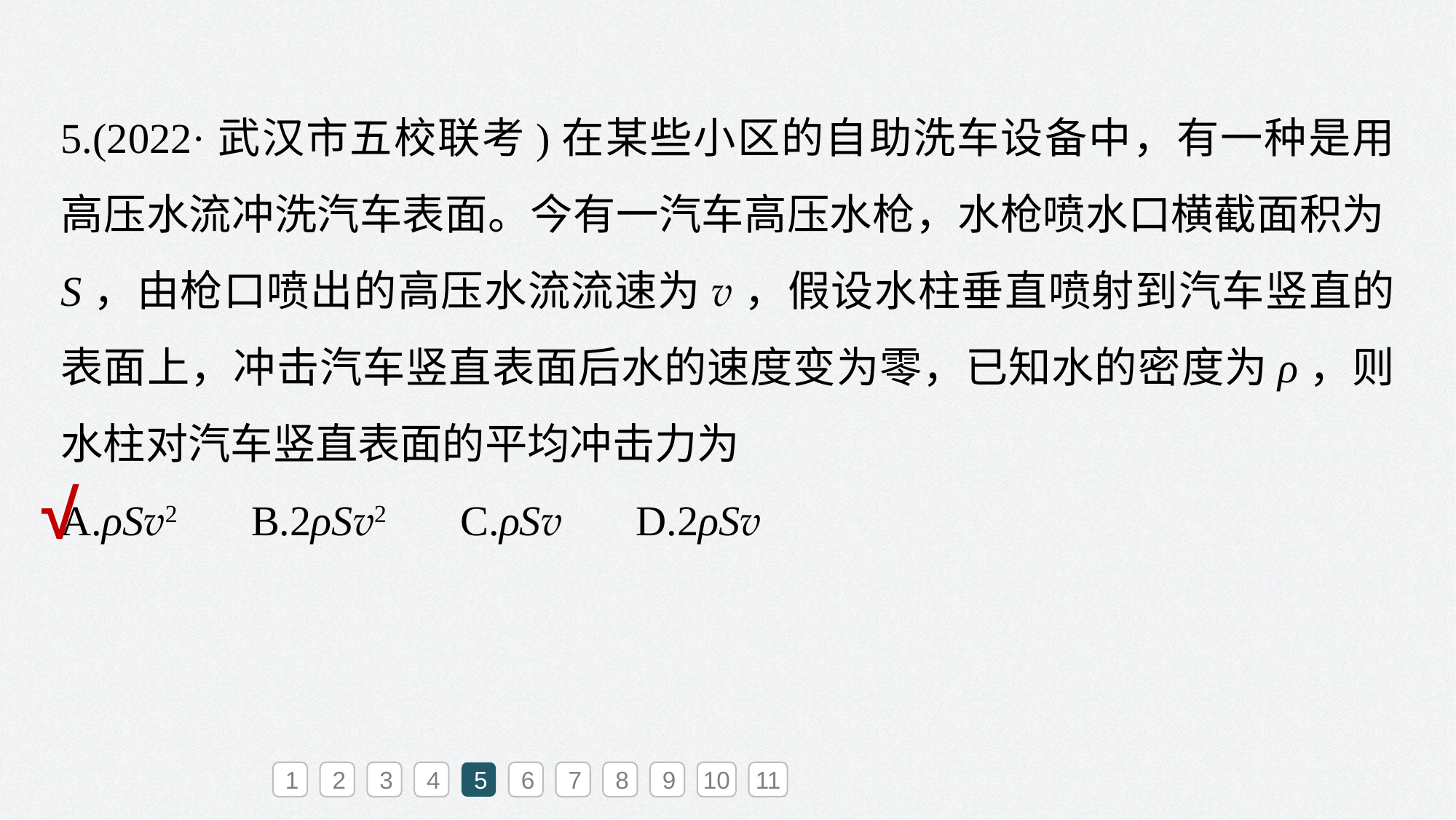

5.(2022·武汉市五校联考)在某些小区的自助洗车设备中，有一种是用高压水流冲洗汽车表面。今有一汽车高压水枪，水枪喷水口横截面积为S，由枪口喷出的高压水流流速为v，假设水柱垂直喷射到汽车竖直的表面上，冲击汽车竖直表面后水的速度变为零，已知水的密度为ρ，则水柱对汽车竖直表面的平均冲击力为
A.ρSv2       B.2ρSv2       C.ρSv       D.2ρSv
√
1
2
3
4
5
6
7
8
9
10
11